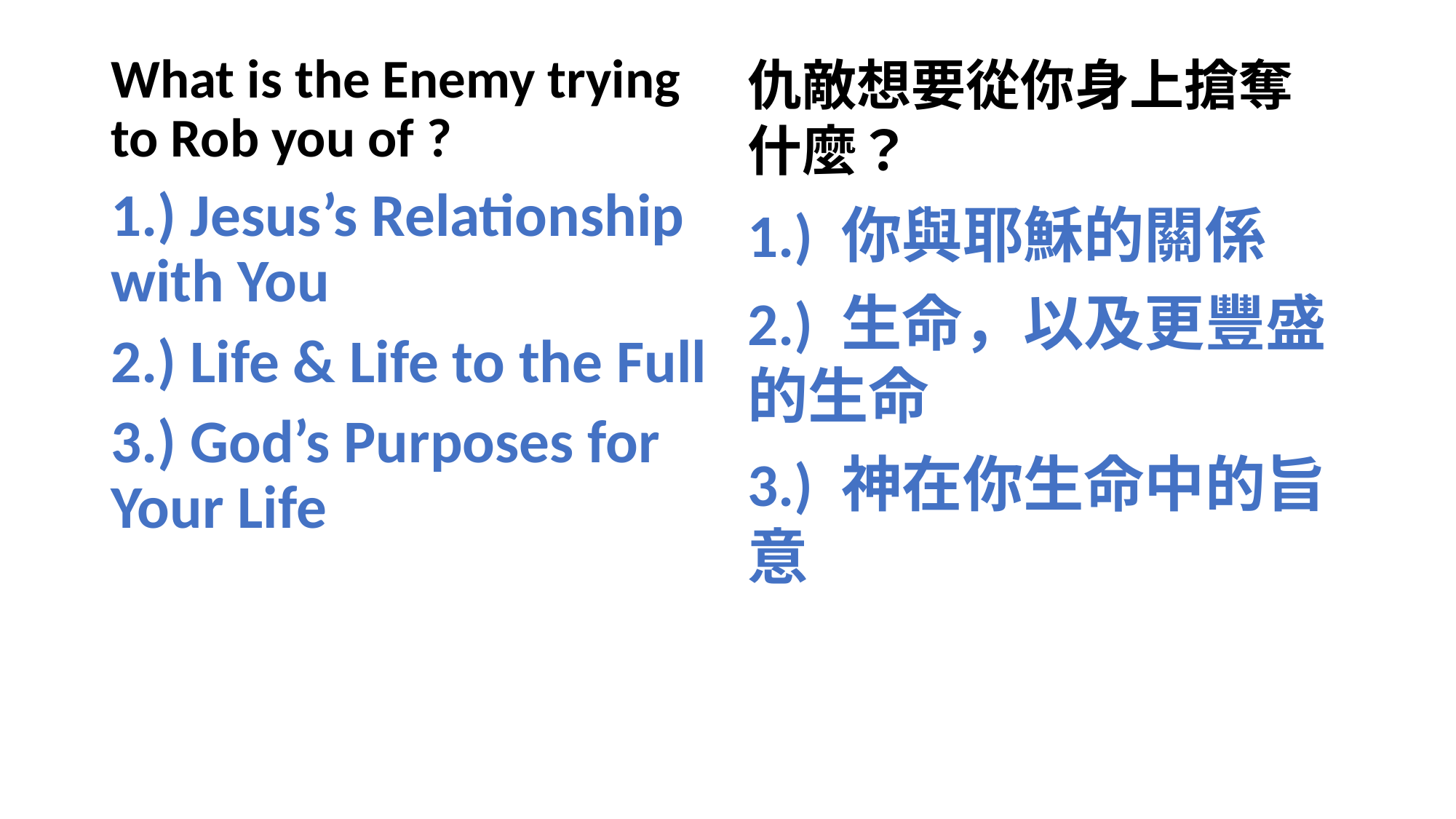

What is the Enemy trying to Rob you of ?
1.) Jesus’s Relationship with You
2.) Life & Life to the Full
3.) God’s Purposes for Your Life
仇敵想要從你身上搶奪什麼？
1.) 你與耶穌的關係
2.) 生命，以及更豐盛的生命
3.) 神在你生命中的旨意